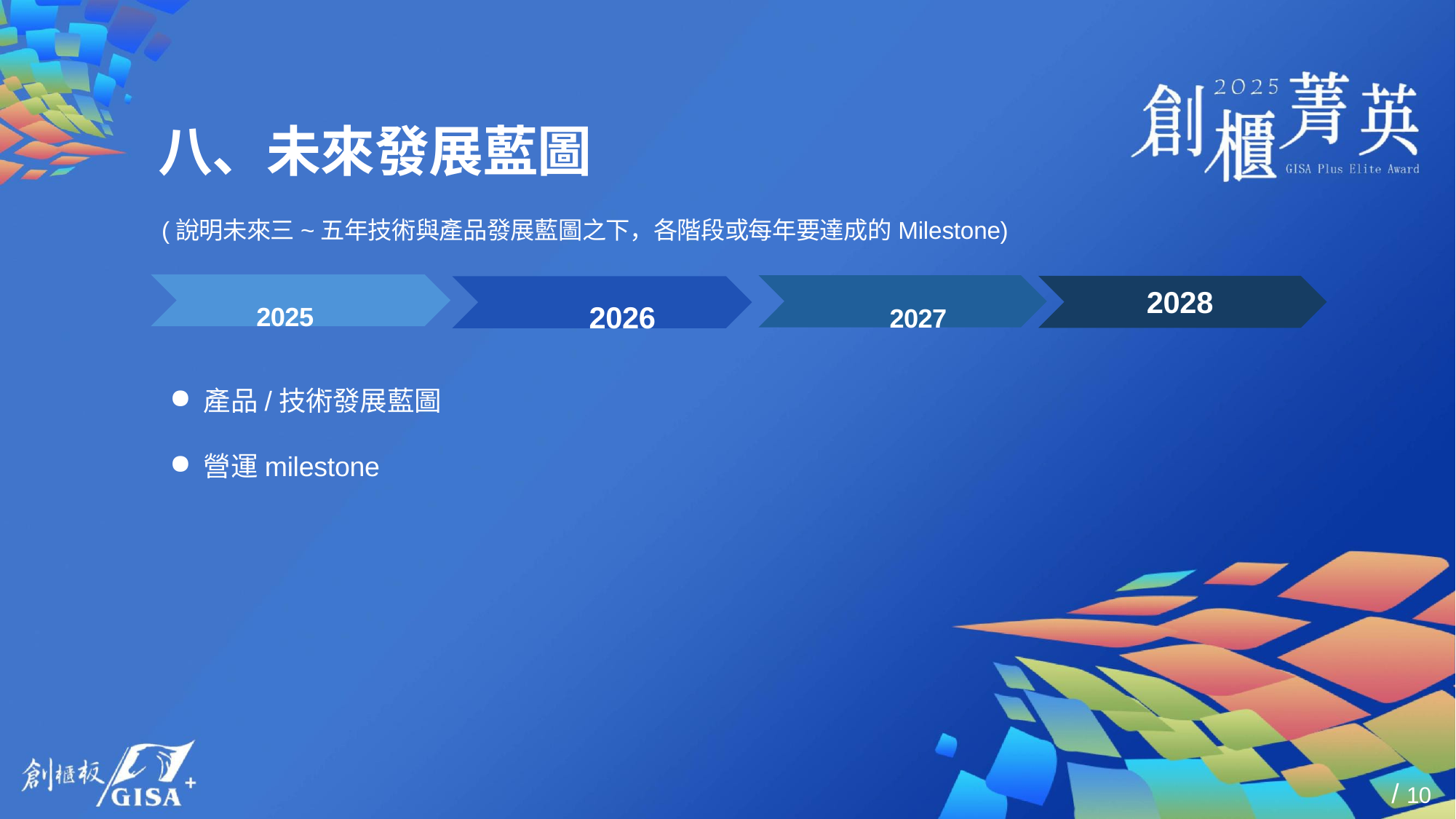

# 八、未來發展藍圖
(說明未來三~五年技術與產品發展藍圖之下，各階段或每年要達成的Milestone)
2025	2026	2027
產品/技術發展藍圖
營運milestone

2028
/ 10